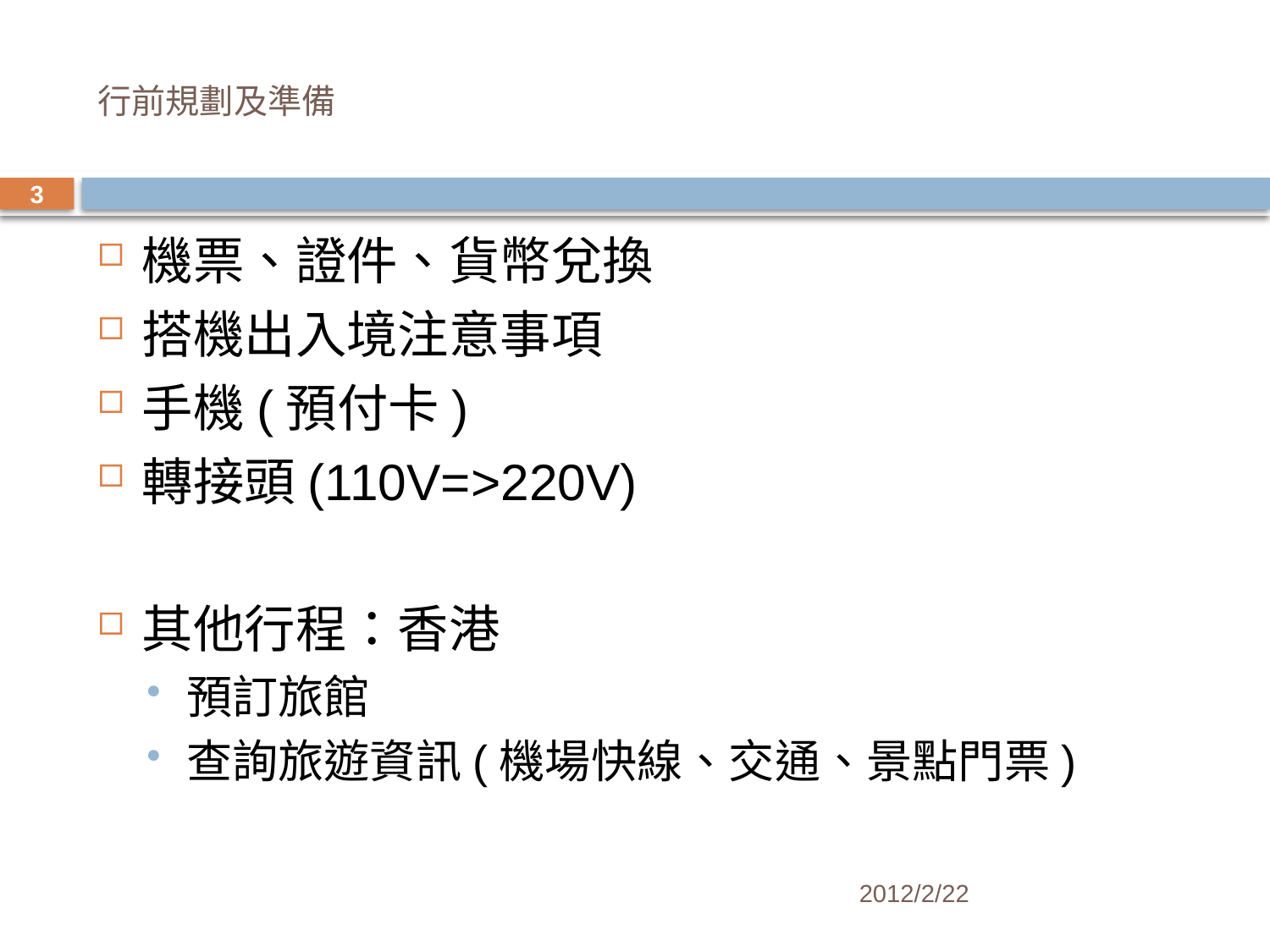

# 行前規劃及準備
3
機票、證件、貨幣兌換
搭機出入境注意事項
手機(預付卡)
轉接頭(110V=>220V)

其他行程：香港
預訂旅館
查詢旅遊資訊(機場快線、交通、景點門票)
2012/2/22